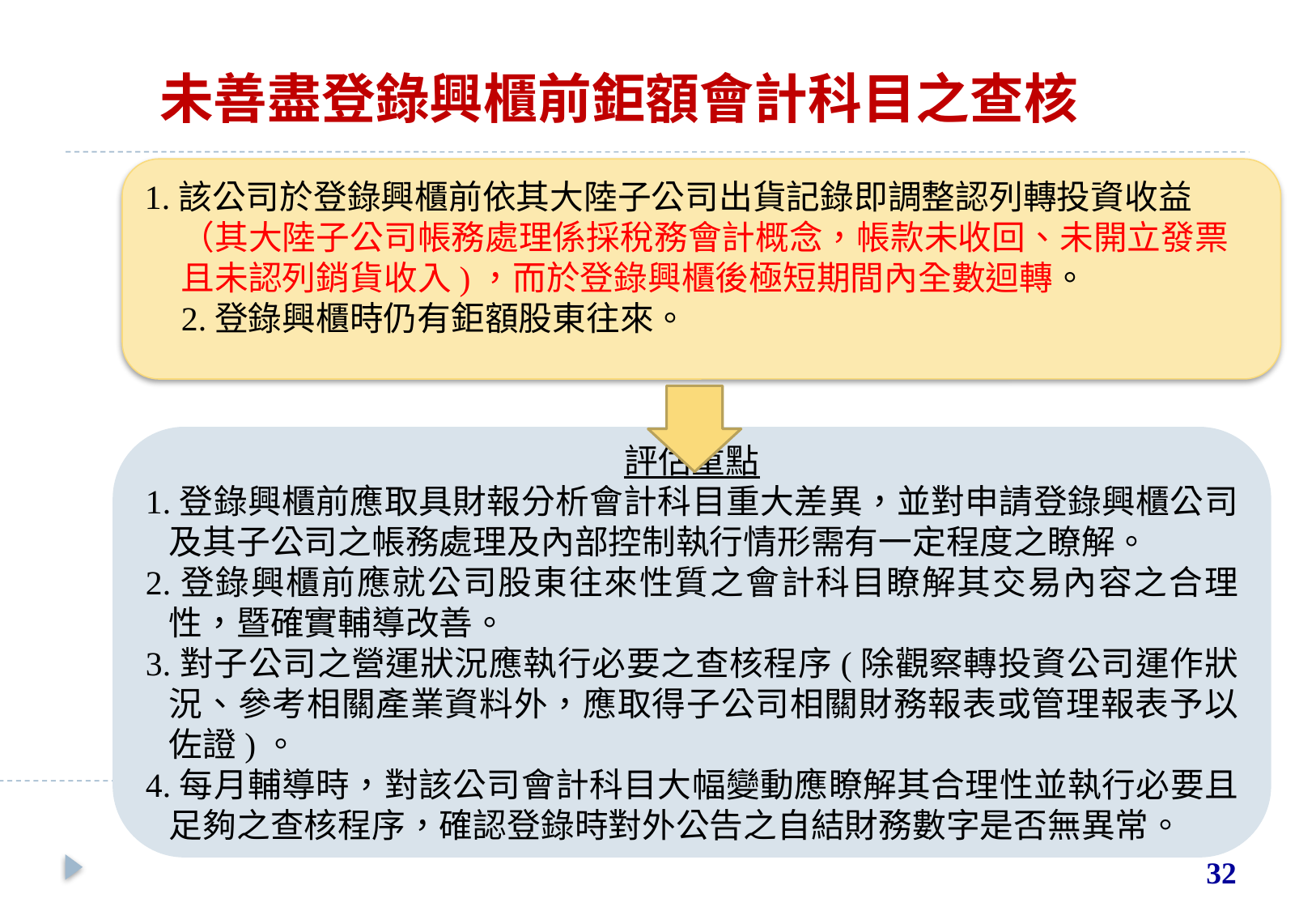

# 未善盡登錄興櫃前鉅額會計科目之查核
1.該公司於登錄興櫃前依其大陸子公司出貨記錄即調整認列轉投資收益
（其大陸子公司帳務處理係採稅務會計概念，帳款未收回、未開立發票
且未認列銷貨收入)，而於登錄興櫃後極短期間內全數迴轉。
2.登錄興櫃時仍有鉅額股東往來。

評估重點
1.登錄興櫃前應取具財報分析會計科目重大差異，並對申請登錄興櫃公司及其子公司之帳務處理及內部控制執行情形需有一定程度之瞭解。
2.登錄興櫃前應就公司股東往來性質之會計科目瞭解其交易內容之合理性，暨確實輔導改善。
3.對子公司之營運狀況應執行必要之查核程序(除觀察轉投資公司運作狀況、參考相關產業資料外，應取得子公司相關財務報表或管理報表予以佐證)。
4.每月輔導時，對該公司會計科目大幅變動應瞭解其合理性並執行必要且足夠之查核程序，確認登錄時對外公告之自結財務數字是否無異常。
32